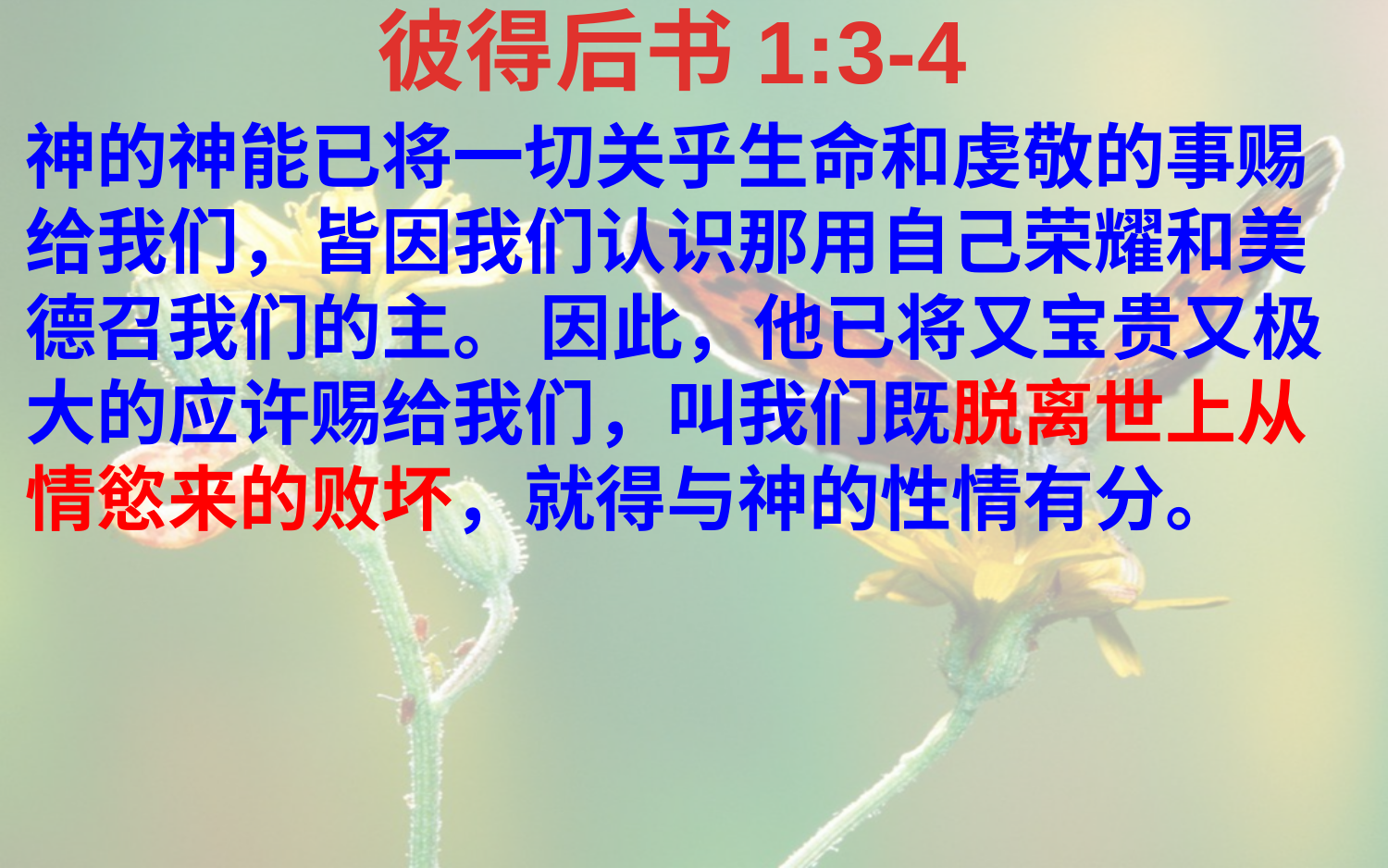

彼得后书1:3-4
神的神能已将一切关乎生命和虔敬的事赐给我们，皆因我们认识那用自己荣耀和美德召我们的主。 因此，他已将又宝贵又极大的应许赐给我们，叫我们既脱离世上从情慾来的败坏，就得与神的性情有分。